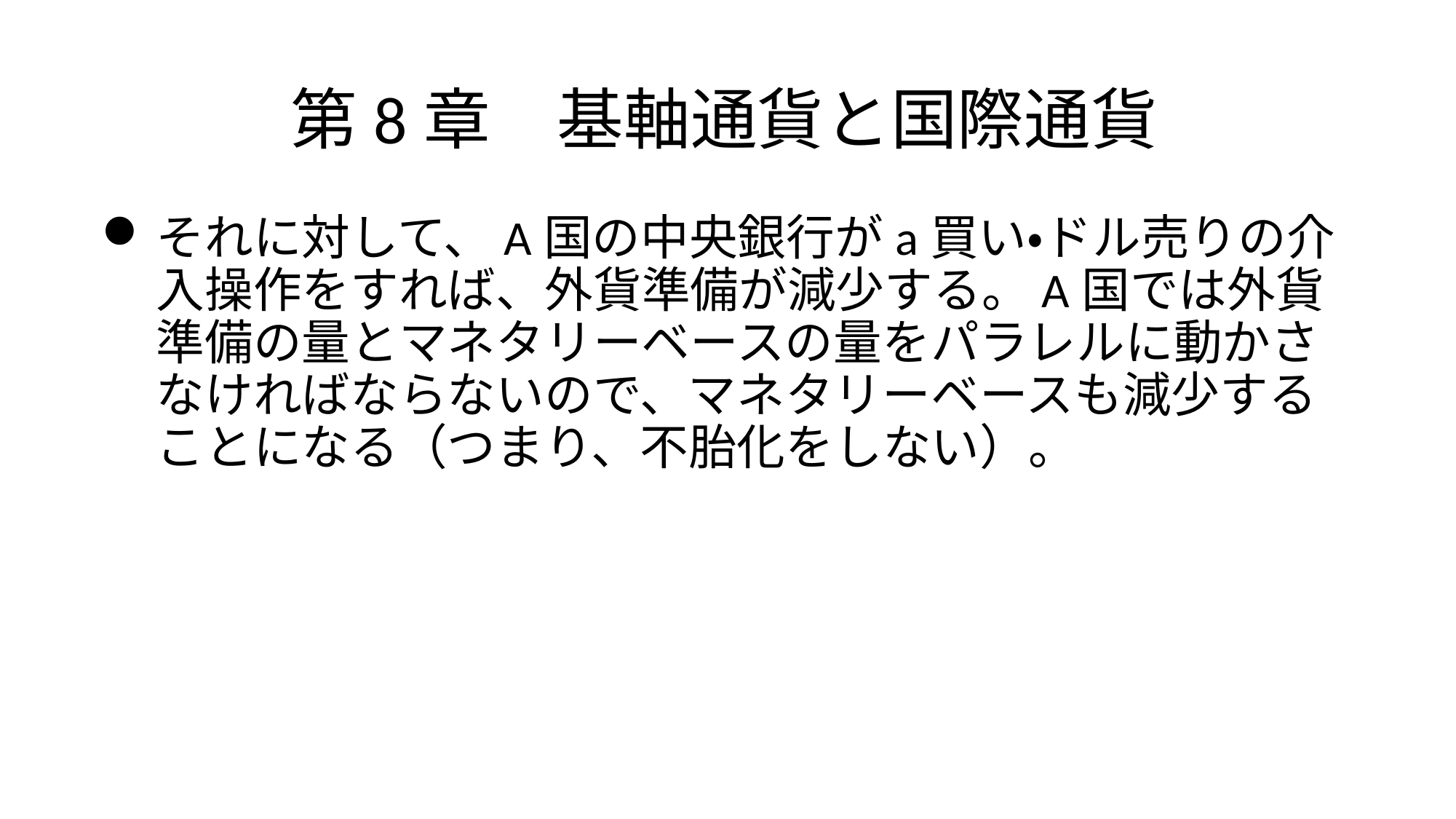

# 第8章　基軸通貨と国際通貨
それに対して、A国の中央銀行がa買い・ドル売りの介入操作をすれば、外貨準備が減少する。A国では外貨準備の量とマネタリーベースの量をパラレルに動かさなければならないので、マネタリーベースも減少することになる（つまり、不胎化をしない）。